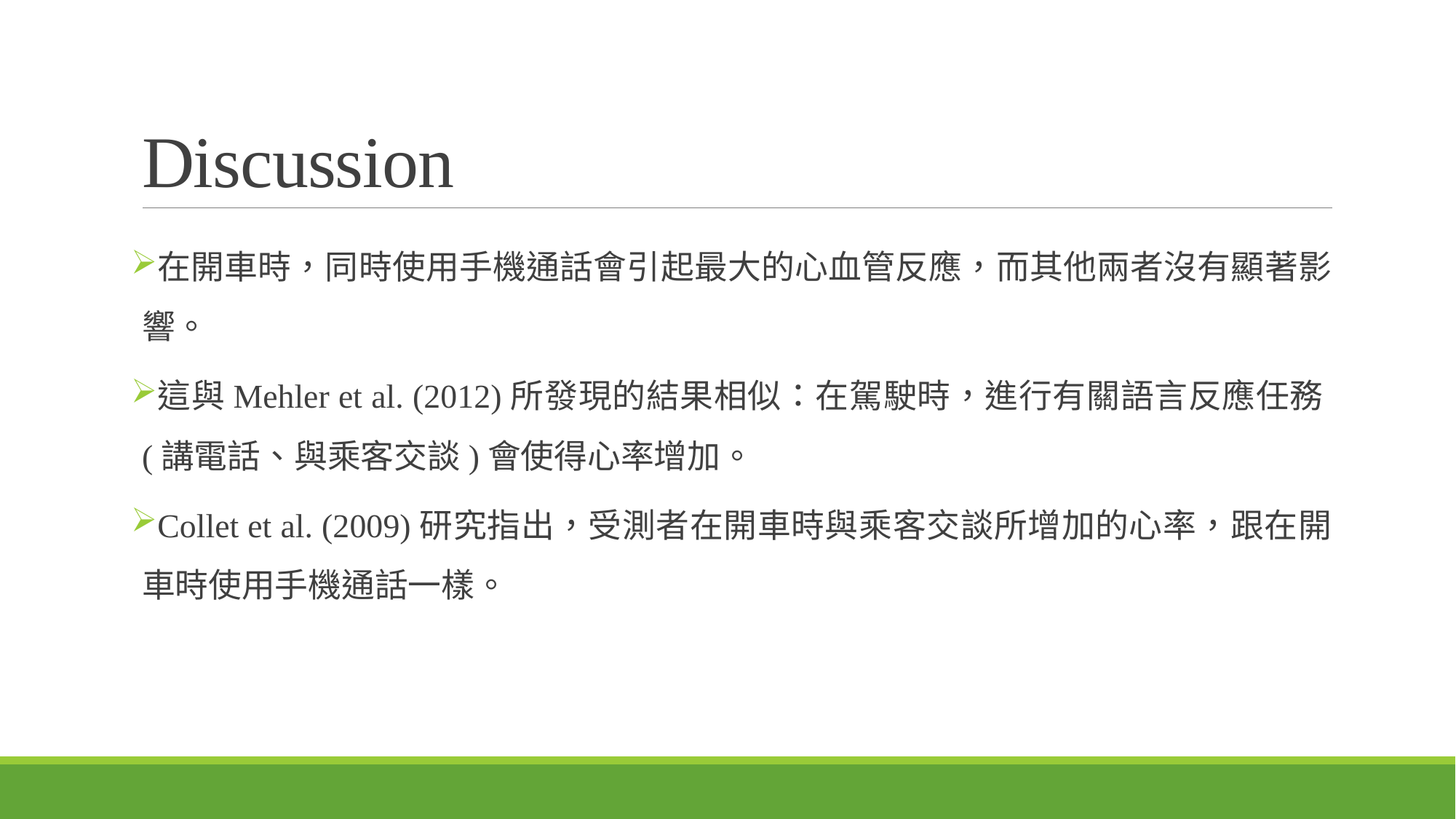

# Discussion
在開車時，同時使用手機通話會引起最大的心血管反應，而其他兩者沒有顯著影響。
這與Mehler et al. (2012)所發現的結果相似：在駕駛時，進行有關語言反應任務(講電話、與乘客交談)會使得心率增加。
Collet et al. (2009)研究指出，受測者在開車時與乘客交談所增加的心率，跟在開車時使用手機通話一樣。